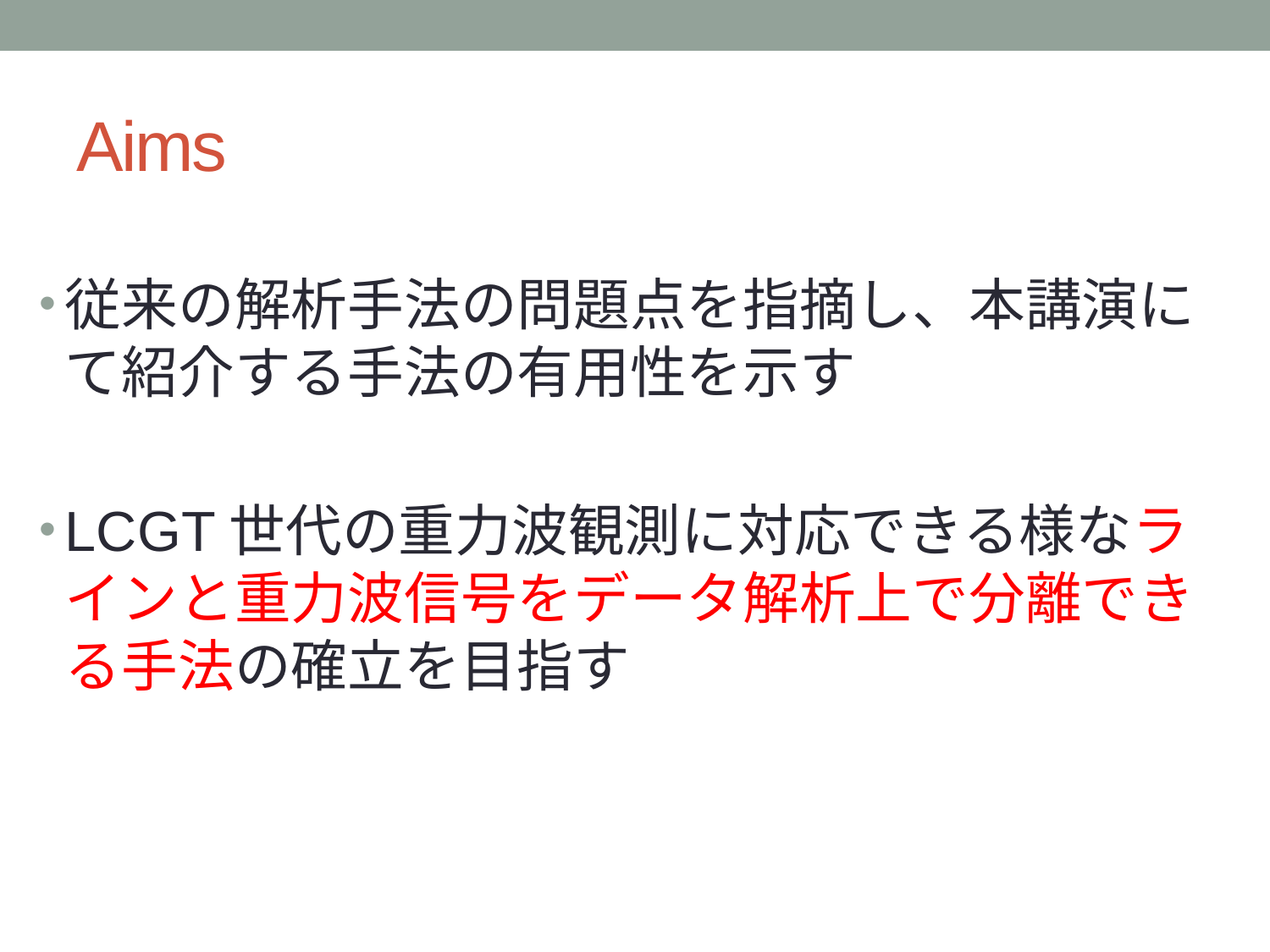

# Aims
従来の解析手法の問題点を指摘し、本講演にて紹介する手法の有用性を示す

LCGT世代の重力波観測に対応できる様なラインと重力波信号をデータ解析上で分離できる手法の確立を目指す